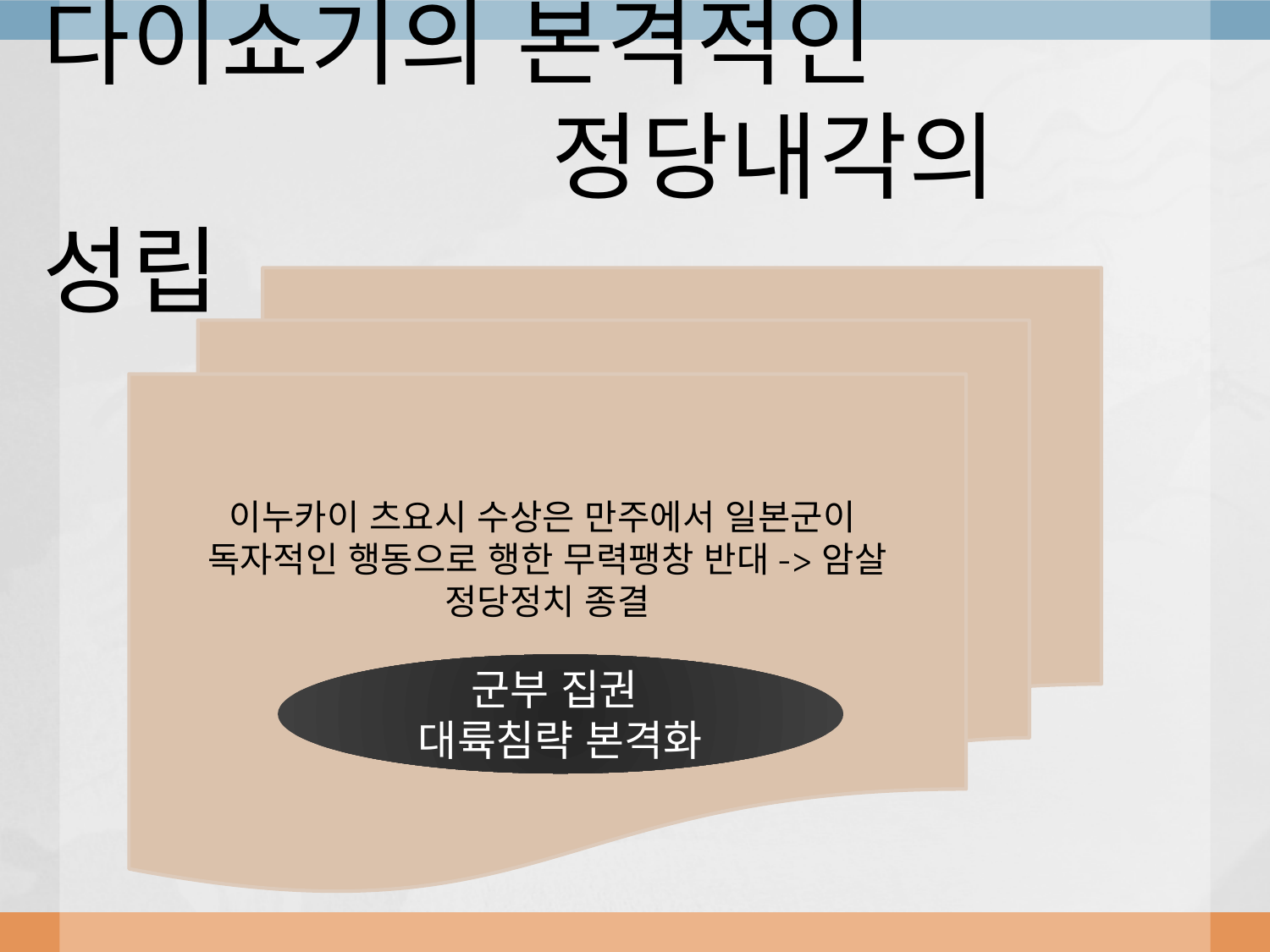

# 다이쇼기의 본격적인 정당내각의 성립

이누카이 츠요시 수상은 만주에서 일본군이
독자적인 행동으로 행한 무력팽창 반대->암살
정당정치 종결

자유당 계승

개진당 계승

대립
정우회
헌정회
군부 집권
대륙침략 본격화